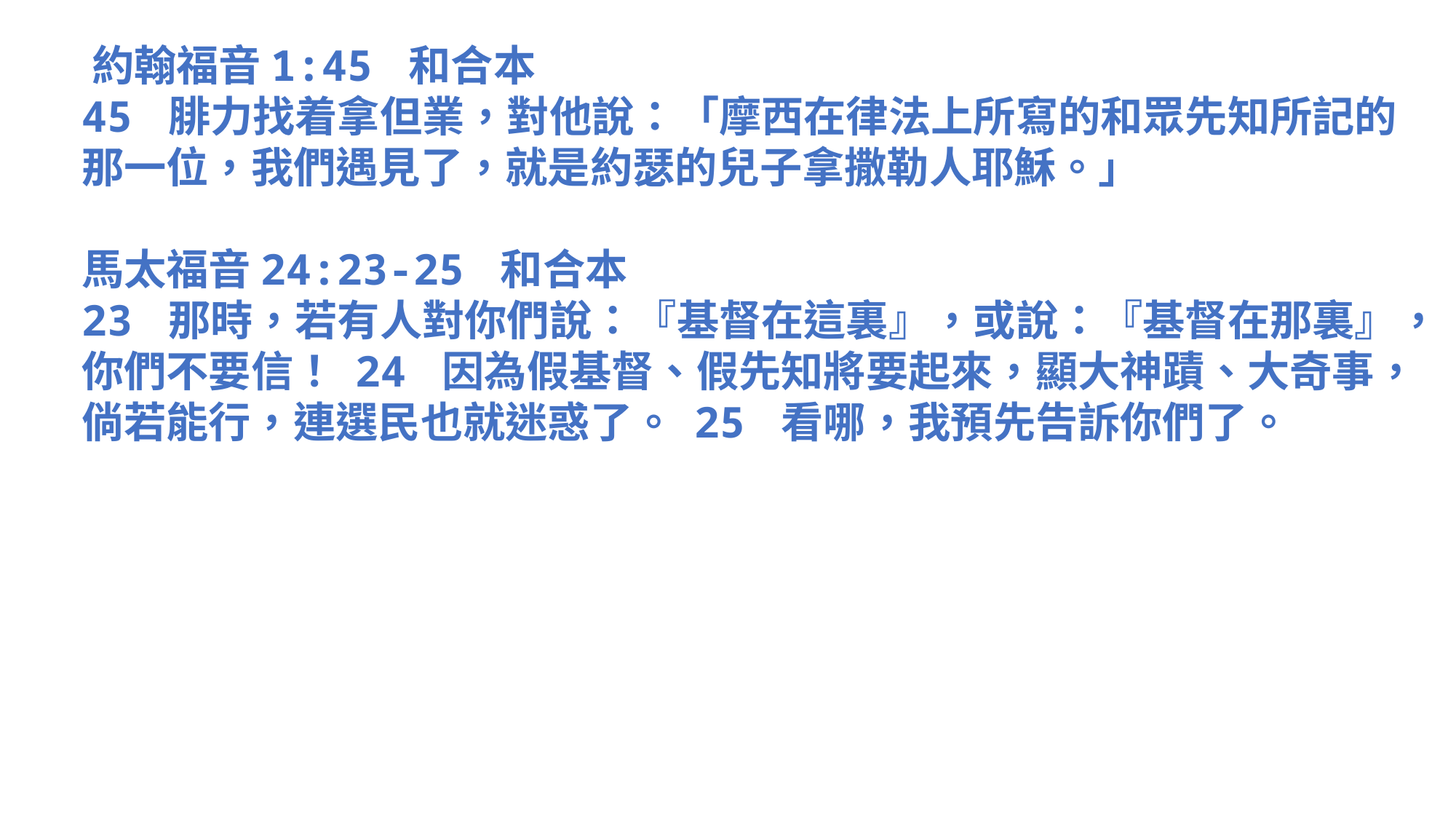

‪‪‪‪‪‪約翰福音‬1:45 和合本
45 腓力找着拿但業，對他說：「摩西在律法上所寫的和眾先知所記的那一位，我們遇見了，就是約瑟的兒子拿撒勒人耶穌。」

馬太福音‬24:23-25 和合本
23 那時，若有人對你們說：『基督在這裏』，或說：『基督在那裏』，你們不要信！ 24 因為假基督、假先知將要起來，顯大神蹟、大奇事，倘若能行，連選民也就迷惑了。 25 看哪，我預先告訴你們了。